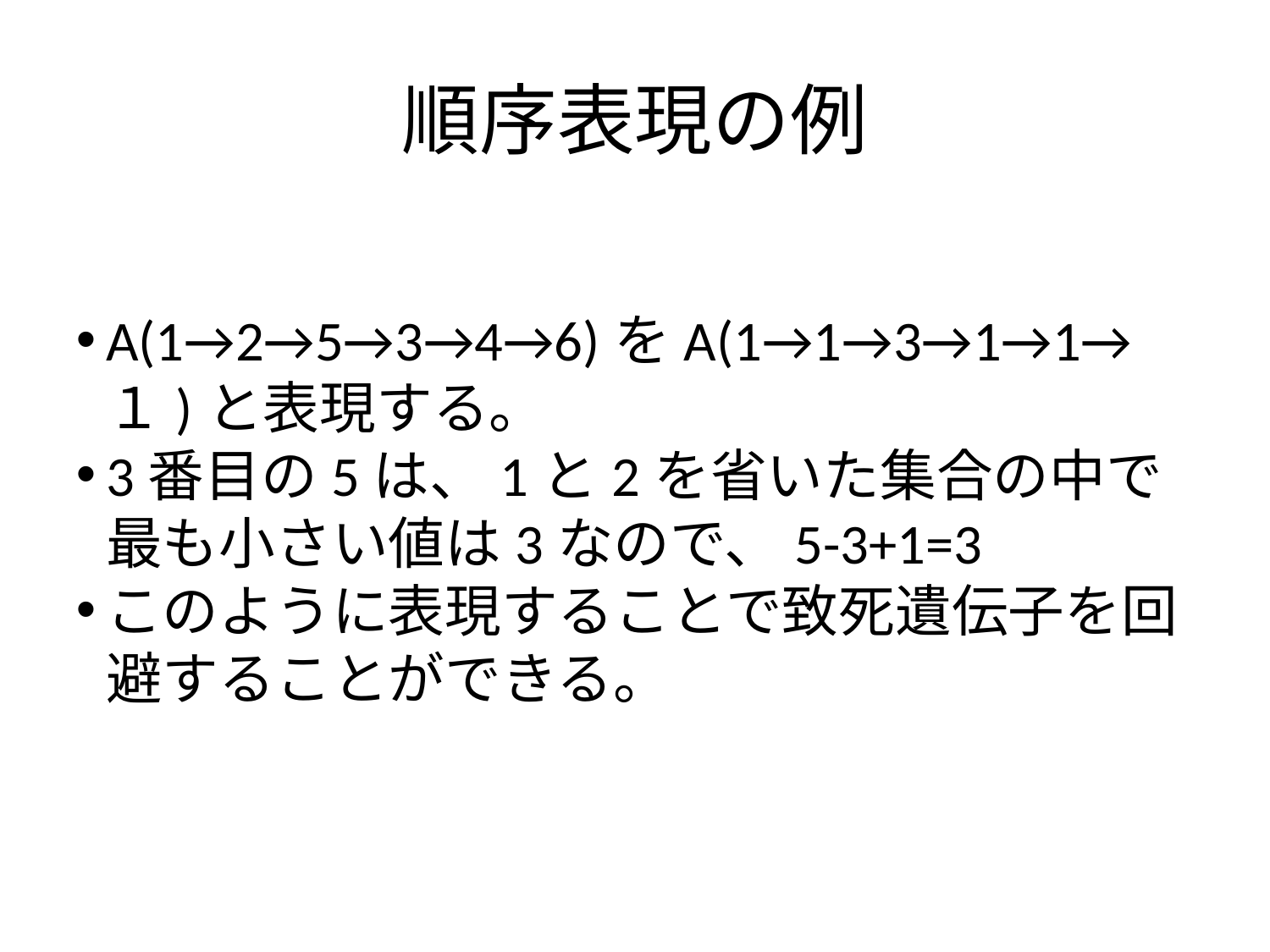

順序表現の例

A(1→2→5→3→4→6)をA(1→1→3→1→1→１)と表現する。
3番目の5は、1と2を省いた集合の中で最も小さい値は3なので、5-3+1=3
このように表現することで致死遺伝子を回避することができる。